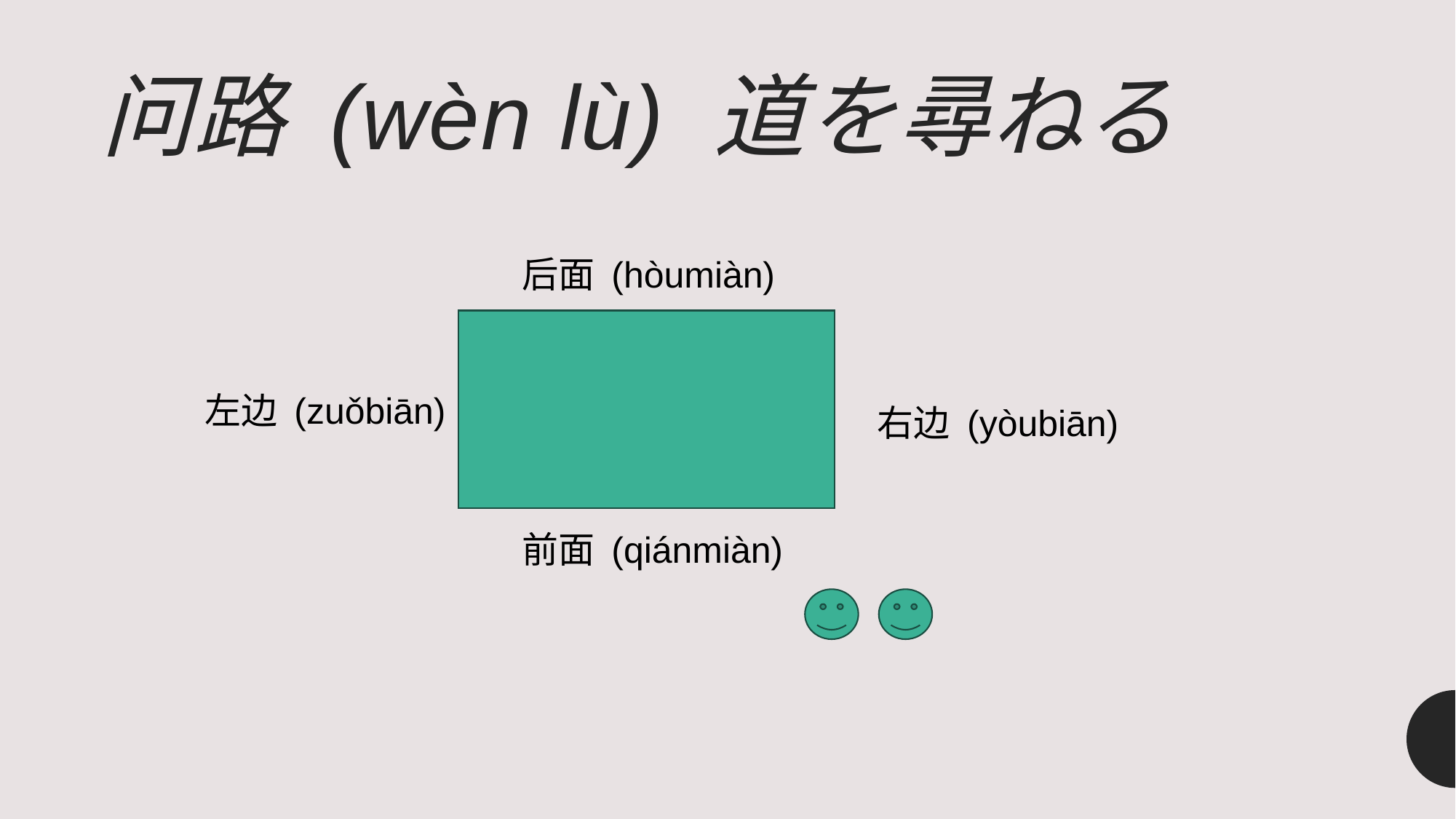

# 问路 (wèn lù) 道を尋ねる
后面 (hòumiàn)

左边 (zuǒbiān)
右边 (yòubiān)
前面 (qiánmiàn)